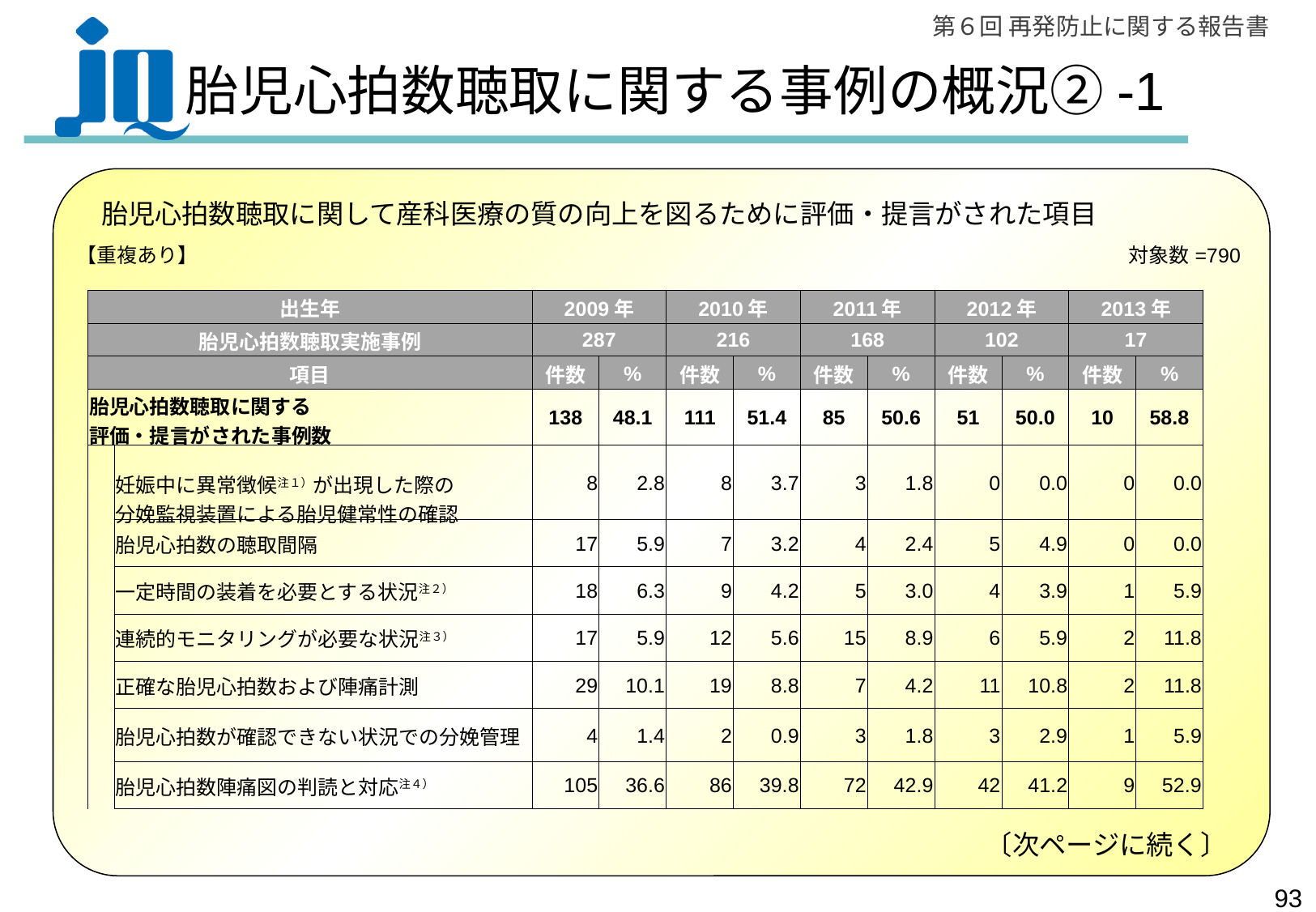

# 胎児心拍数聴取に関する事例の概況②-1

胎児心拍数聴取に関して産科医療の質の向上を図るために評価・提言がされた項目
【重複あり】　　　　　　　　　　　　　　　　　　　　　　　　　　　　　　　　　　　　　　　　　　　　　　対象数=790
| 出生年 |  | 2009年 |  | 2010年 |  | 2011年 |  | 2012年 |  | 2013年 |  |
| --- | --- | --- | --- | --- | --- | --- | --- | --- | --- | --- | --- |
| 胎児心拍数聴取実施事例 |  | 287 |  | 216 |  | 168 |  | 102 |  | 17 |  |
| 項目 |  | 件数 | % | 件数 | % | 件数 | % | 件数 | % | 件数 | % |
| 胎児心拍数聴取に関する 評価・提言がされた事例数 |  | 138 | 48.1 | 111 | 51.4 | 85 | 50.6 | 51 | 50.0 | 10 | 58.8 |
|  | 妊娠中に異常徴候注１）が出現した際の 分娩監視装置による胎児健常性の確認 | 8 | 2.8 | 8 | 3.7 | 3 | 1.8 | 0 | 0.0 | 0 | 0.0 |
|  | 胎児心拍数の聴取間隔 | 17 | 5.9 | 7 | 3.2 | 4 | 2.4 | 5 | 4.9 | 0 | 0.0 |
|  | 一定時間の装着を必要とする状況注２） | 18 | 6.3 | 9 | 4.2 | 5 | 3.0 | 4 | 3.9 | 1 | 5.9 |
|  | 連続的モニタリングが必要な状況注３） | 17 | 5.9 | 12 | 5.6 | 15 | 8.9 | 6 | 5.9 | 2 | 11.8 |
|  | 正確な胎児心拍数および陣痛計測 | 29 | 10.1 | 19 | 8.8 | 7 | 4.2 | 11 | 10.8 | 2 | 11.8 |
|  | 胎児心拍数が確認できない状況での分娩管理 | 4 | 1.4 | 2 | 0.9 | 3 | 1.8 | 3 | 2.9 | 1 | 5.9 |
|  | 胎児心拍数陣痛図の判読と対応注４） | 105 | 36.6 | 86 | 39.8 | 72 | 42.9 | 42 | 41.2 | 9 | 52.9 |
〔次ページに続く〕
93